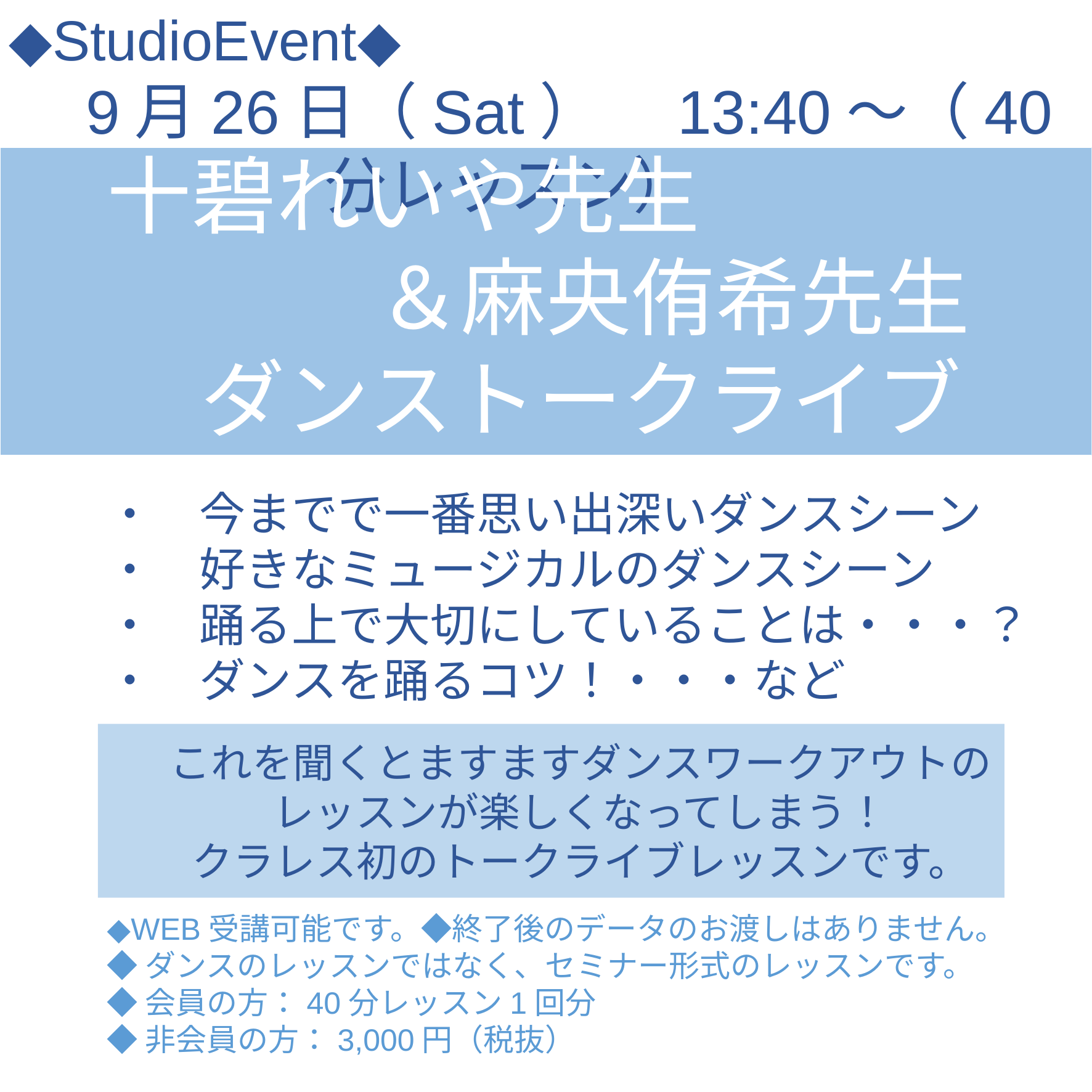

◆StudioEvent◆
　9月26日（Sat）　13:40～（40分レッスン）
十碧れいや先生
＆麻央侑希先生
ダンストークライブ

・　今までで一番思い出深いダンスシーン
・　好きなミュージカルのダンスシーン
・　踊る上で大切にしていることは・・・？
・　ダンスを踊るコツ！・・・など

これを聞くとますますダンスワークアウトの
レッスンが楽しくなってしまう！
クラレス初のトークライブレッスンです。

◆WEB受講可能です。◆終了後のデータのお渡しはありません。
◆ダンスのレッスンではなく、セミナー形式のレッスンです。
◆会員の方：40分レッスン1回分
◆非会員の方：3,000円（税抜）